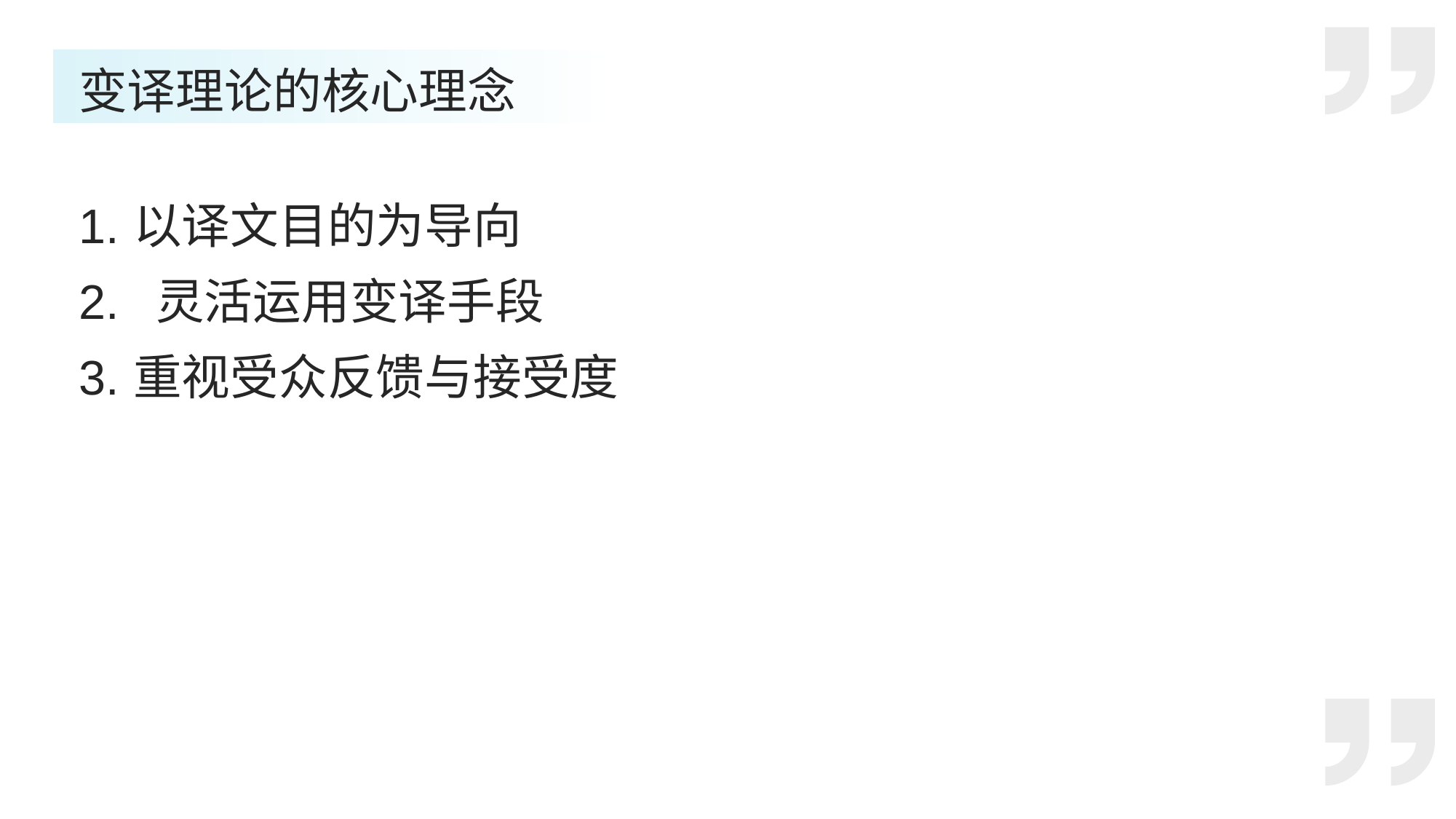

变译理论的核心理念
以译文目的为导向
 灵活运用变译手段
重视受众反馈与接受度